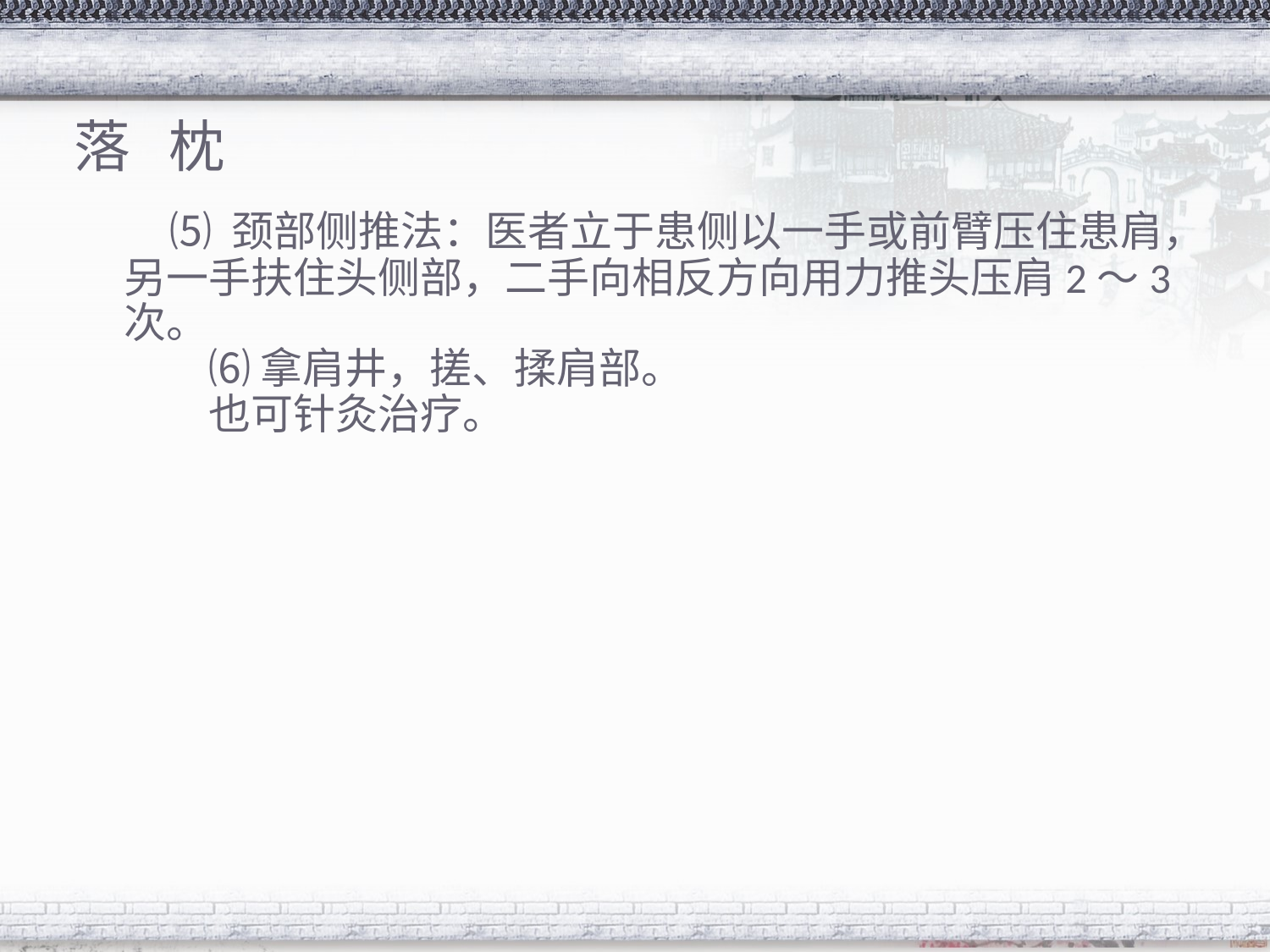

# 落   枕
          ⑸ 颈部侧推法：医者立于患侧以一手或前臂压住患肩，另一手扶住头侧部，二手向相反方向用力推头压肩2～3次。
　　⑹ 拿肩井，搓、揉肩部。
　　也可针灸治疗。